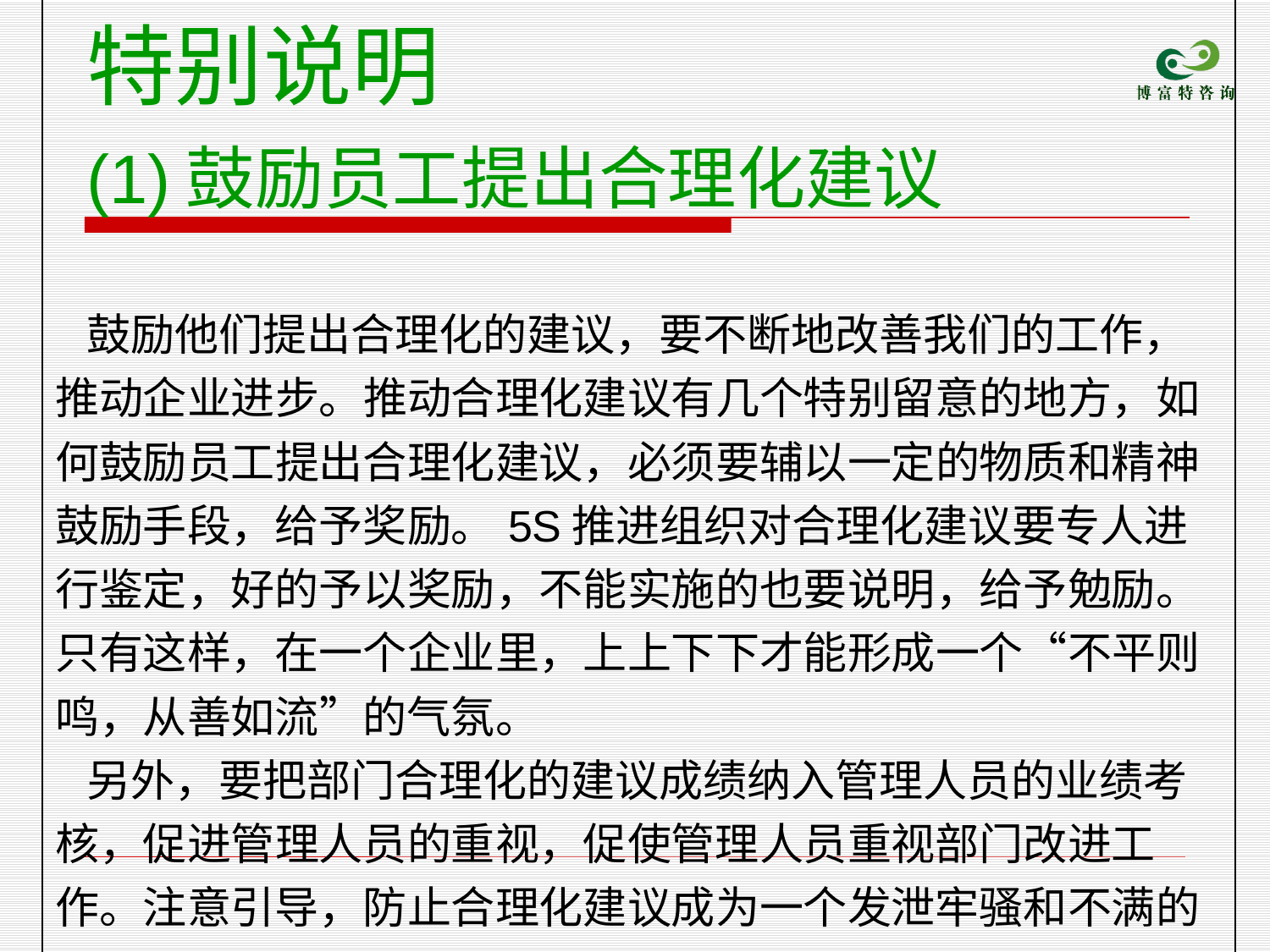

| 特别说明 (1)鼓励员工提出合理化建议 鼓励他们提出合理化的建议，要不断地改善我们的工作，推动企业进步。推动合理化建议有几个特别留意的地方，如何鼓励员工提出合理化建议，必须要辅以一定的物质和精神鼓励手段，给予奖励。5S推进组织对合理化建议要专人进行鉴定，好的予以奖励，不能实施的也要说明，给予勉励。只有这样，在一个企业里，上上下下才能形成一个“不平则鸣，从善如流”的气氛。 另外，要把部门合理化的建议成绩纳入管理人员的业绩考核，促进管理人员的重视，促使管理人员重视部门改进工作。注意引导，防止合理化建议成为一个发泄牢骚和不满的工具。 |
| --- |
399